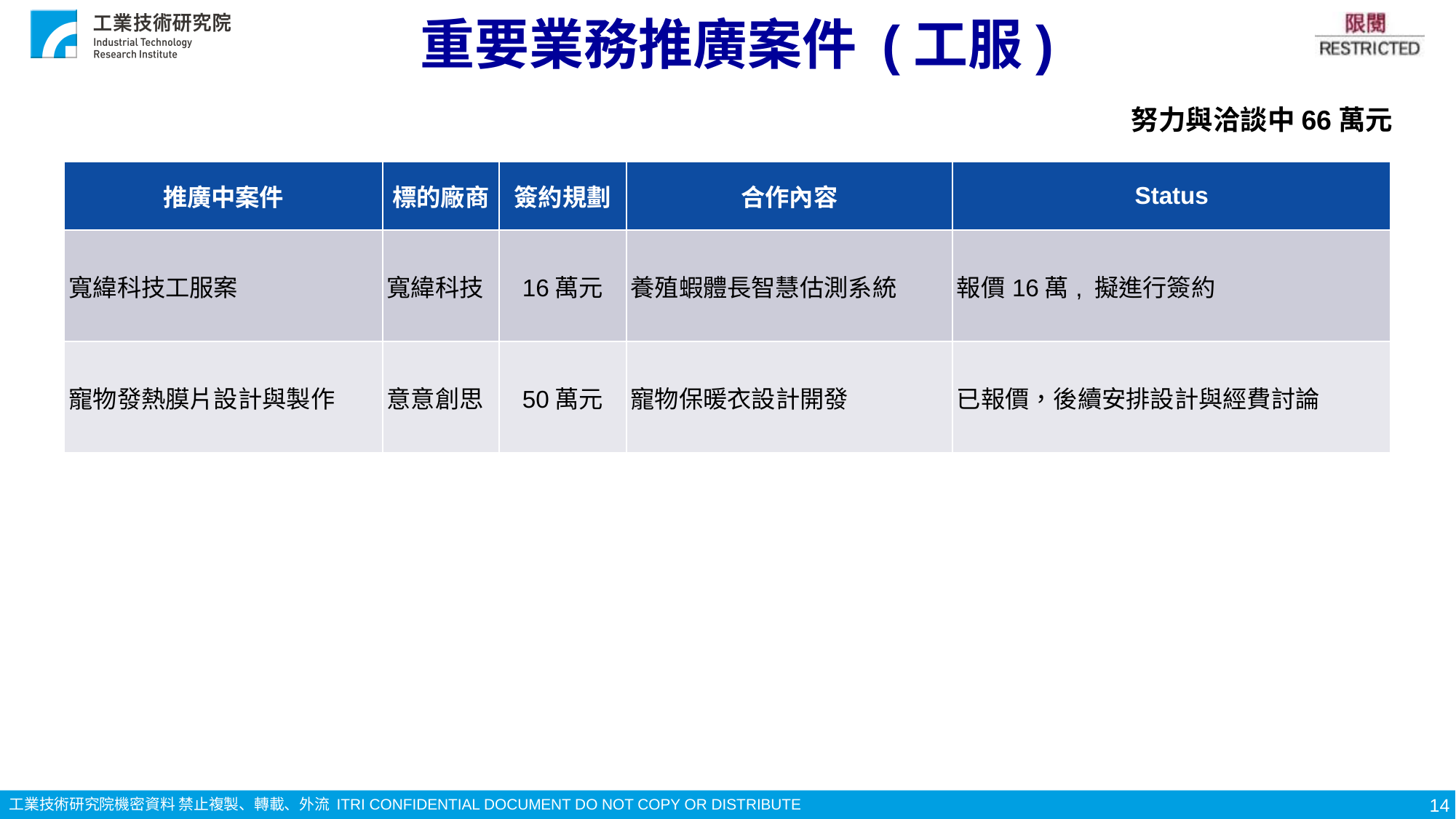

# 重要業務推廣案件 (工服)
努力與洽談中66萬元
| 推廣中案件 | 標的廠商 | 簽約規劃 | 合作內容 | Status |
| --- | --- | --- | --- | --- |
| 寬緯科技工服案 | 寬緯科技 | 16萬元 | 養殖蝦體長智慧估測系統 | 報價16萬, 擬進行簽約 |
| 寵物發熱膜片設計與製作 | 意意創思 | 50萬元 | 寵物保暖衣設計開發 | 已報價，後續安排設計與經費討論 |
14